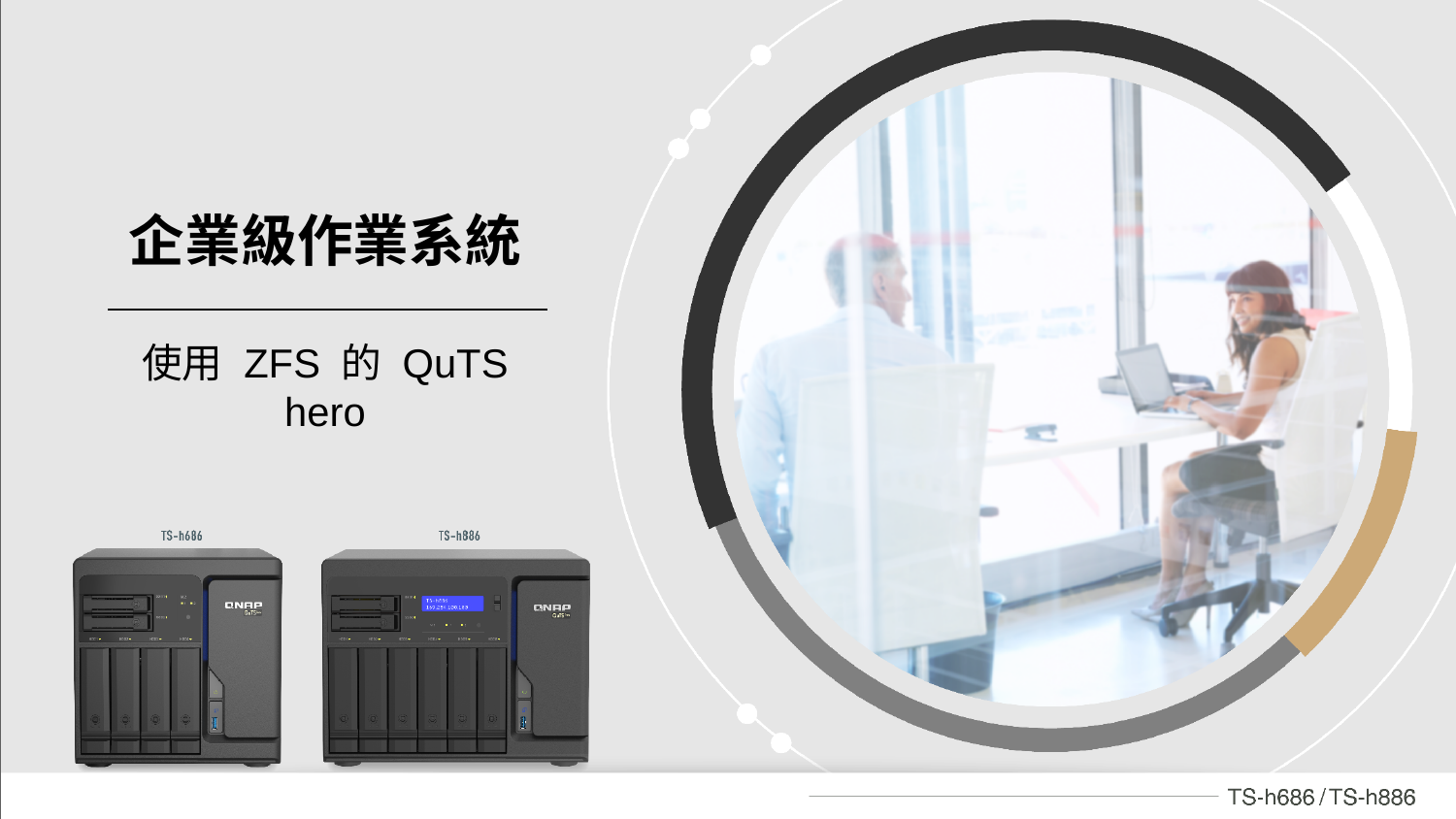

# 企業級作業系統
使用 ZFS 的 QuTS hero